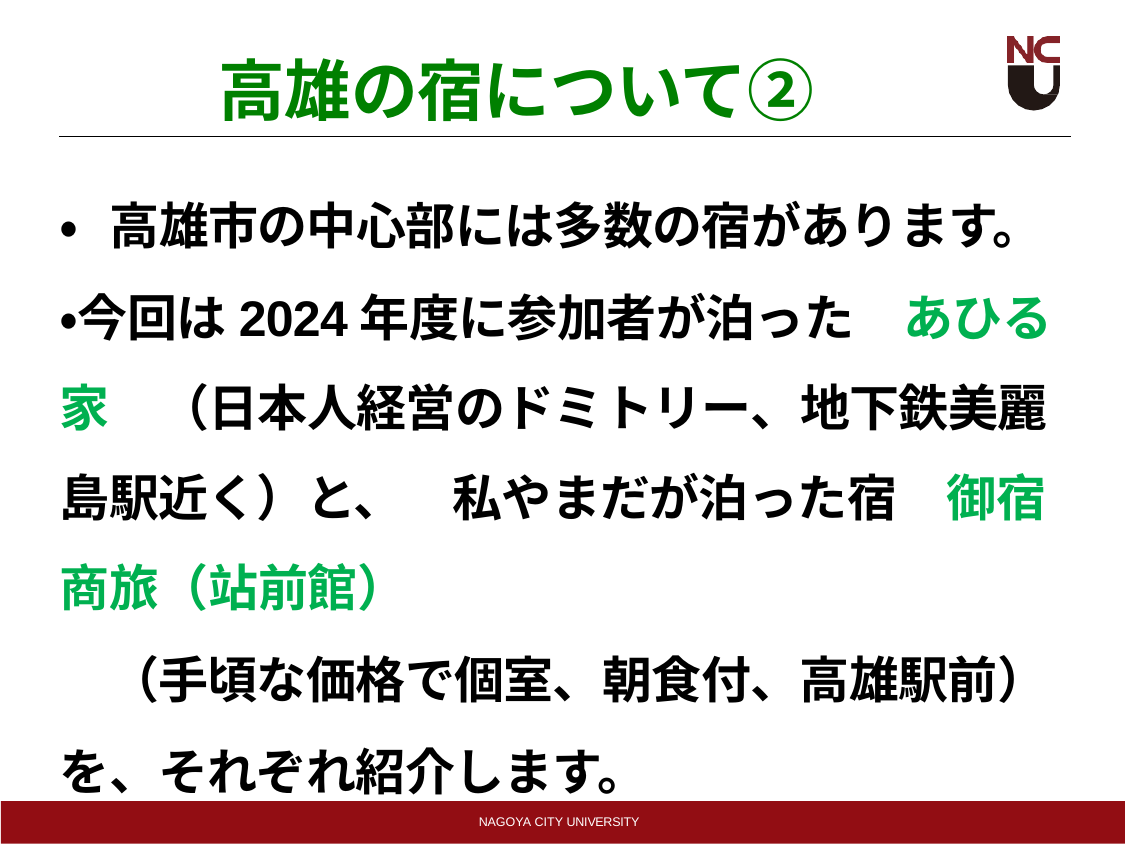

# 高雄の宿について②
・高雄市の中心部には多数の宿があります。
・今回は2024年度に参加者が泊った　あひる家　（日本人経営のドミトリー、地下鉄美麗島駅近く）と、　私やまだが泊った宿　御宿商旅（站前館）
　（手頃な価格で個室、朝食付、高雄駅前）
を、それぞれ紹介します。
NAGOYA CITY UNIVERSITY